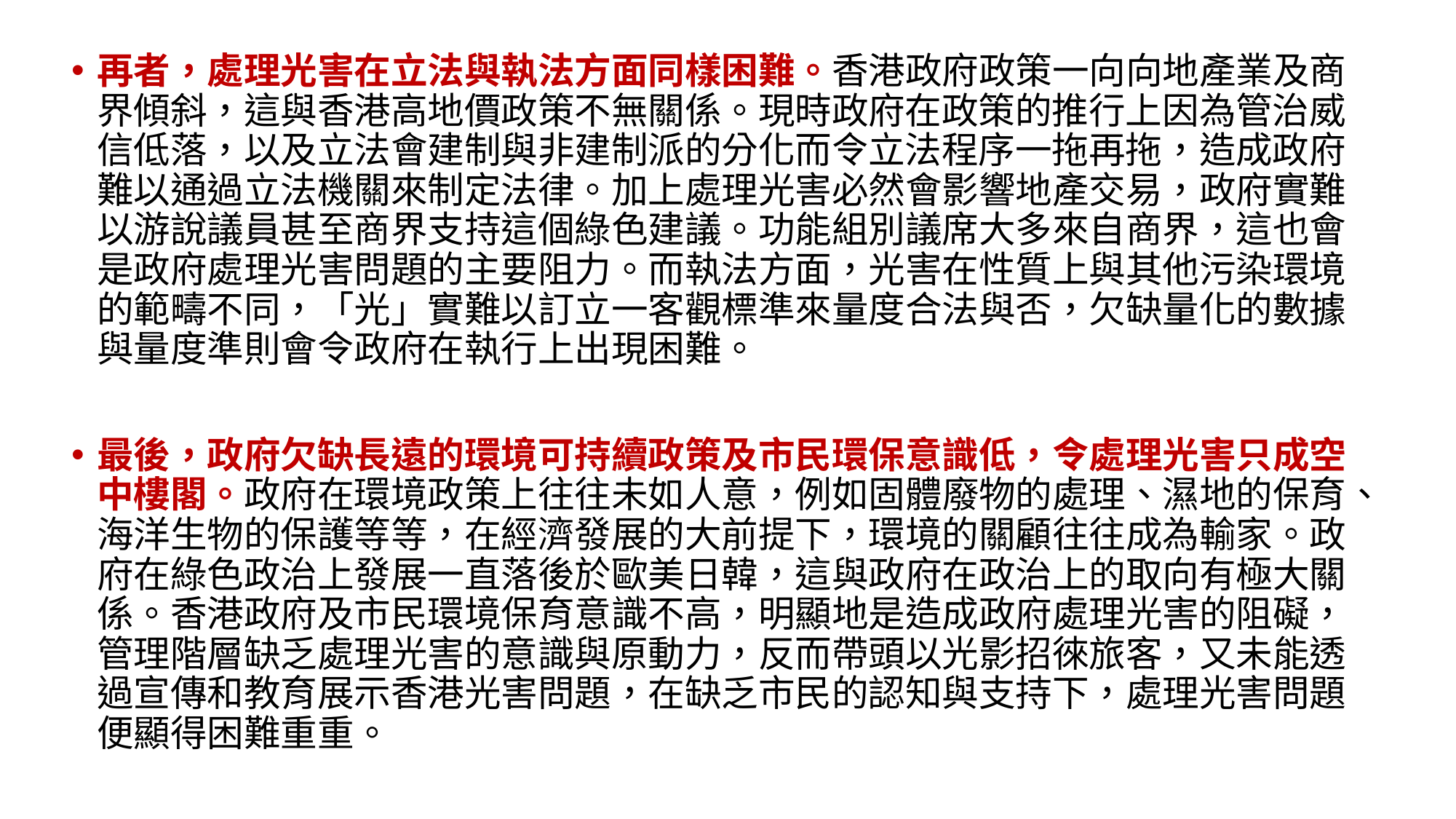

再者，處理光害在立法與執法方面同樣困難。香港政府政策一向向地產業及商界傾斜，這與香港高地價政策不無關係。現時政府在政策的推行上因為管治威信低落，以及立法會建制與非建制派的分化而令立法程序一拖再拖，造成政府難以通過立法機關來制定法律。加上處理光害必然會影響地產交易，政府實難以游說議員甚至商界支持這個綠色建議。功能組別議席大多來自商界，這也會是政府處理光害問題的主要阻力。而執法方面，光害在性質上與其他污染環境的範疇不同，「光」實難以訂立一客觀標準來量度合法與否，欠缺量化的數據與量度準則會令政府在執行上出現困難。

最後，政府欠缺長遠的環境可持續政策及市民環保意識低，令處理光害只成空中樓閣。政府在環境政策上往往未如人意，例如固體廢物的處理、濕地的保育、海洋生物的保護等等，在經濟發展的大前提下，環境的關顧往往成為輸家。政府在綠色政治上發展一直落後於歐美日韓，這與政府在政治上的取向有極大關係。香港政府及市民環境保育意識不高，明顯地是造成政府處理光害的阻礙，管理階層缺乏處理光害的意識與原動力，反而帶頭以光影招徠旅客，又未能透過宣傳和教育展示香港光害問題，在缺乏市民的認知與支持下，處理光害問題便顯得困難重重。